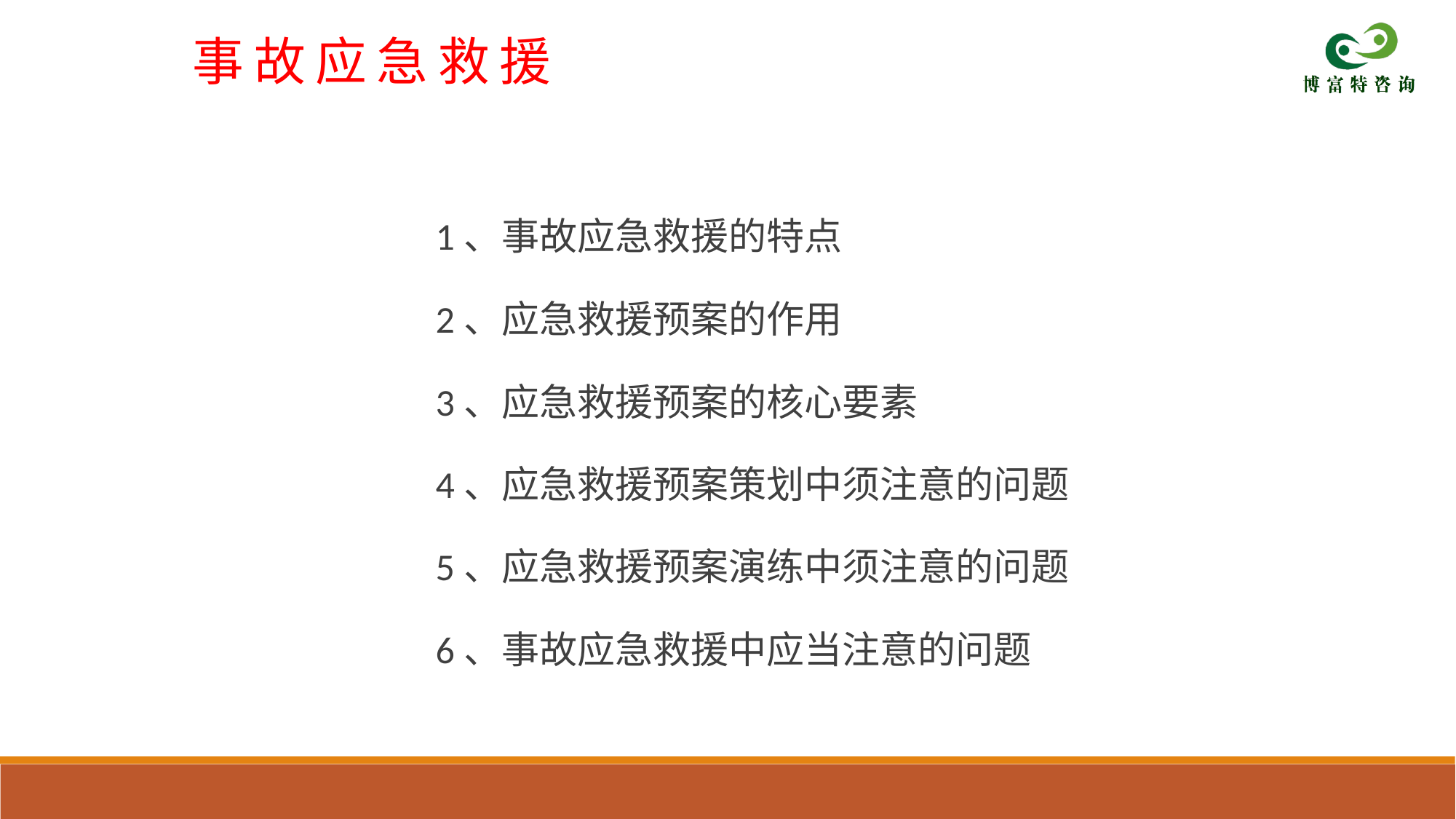

事 故 应 急 救 援
1、事故应急救援的特点
2、应急救援预案的作用
3、应急救援预案的核心要素
4、应急救援预案策划中须注意的问题
5、应急救援预案演练中须注意的问题
6、事故应急救援中应当注意的问题